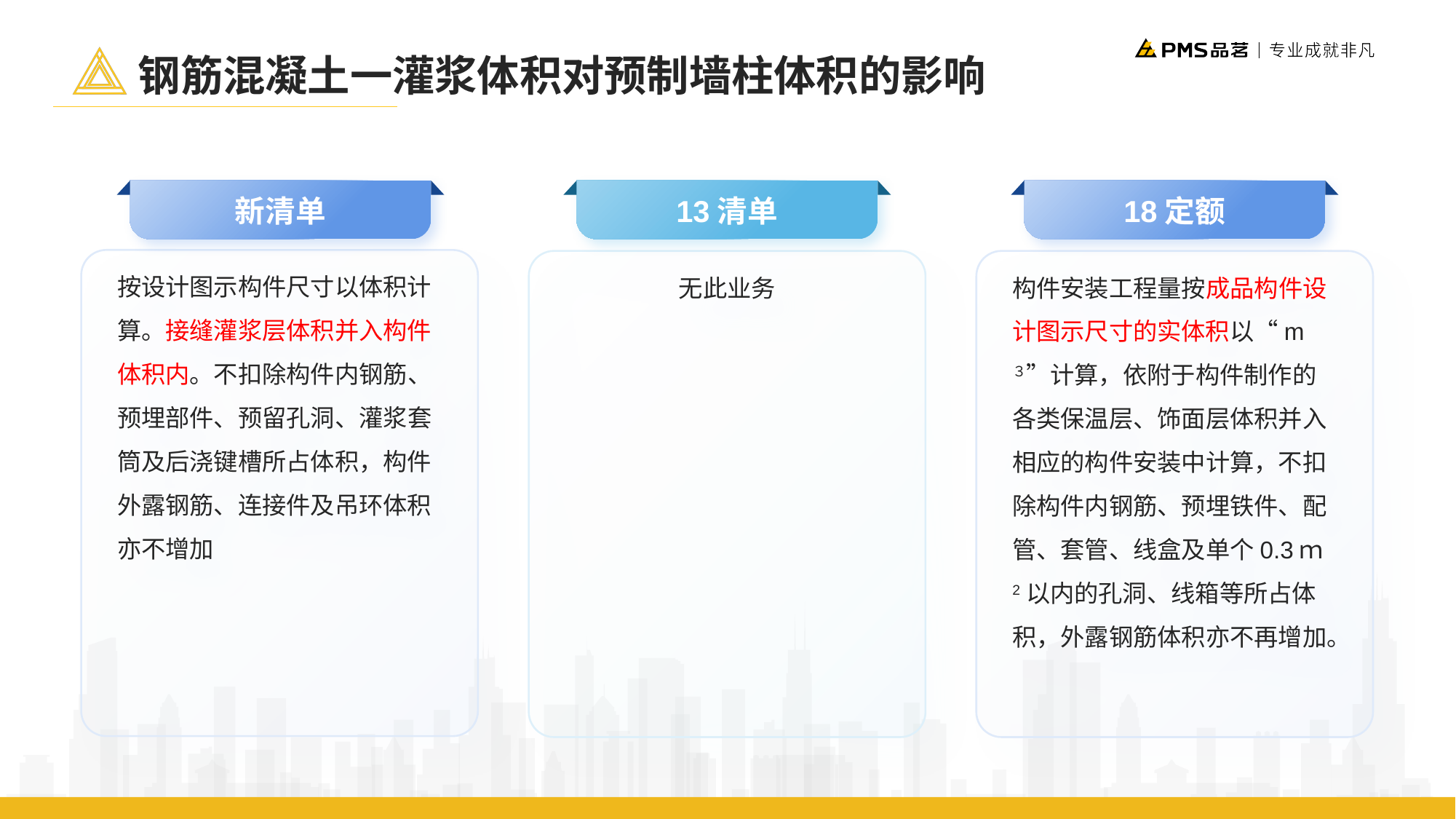

钢筋混凝土一灌浆体积对预制墙柱体积的影响

新清单

13清单

18定额

按设计图示构件尺寸以体积计算。接缝灌浆层体积并入构件体积内。不扣除构件内钢筋、预埋部件、预留孔洞、灌浆套筒及后浇键槽所占体积，构件外露钢筋、连接件及吊环体积亦不增加
无此业务
构件安装工程量按成品构件设计图示尺寸的实体积以“m３”计算，依附于构件制作的各类保温层、饰面层体积并入相应的构件安装中计算，不扣除构件内钢筋、预埋铁件、配管、套管、线盒及单个0.3ｍ2以内的孔洞、线箱等所占体积，外露钢筋体积亦不再增加。